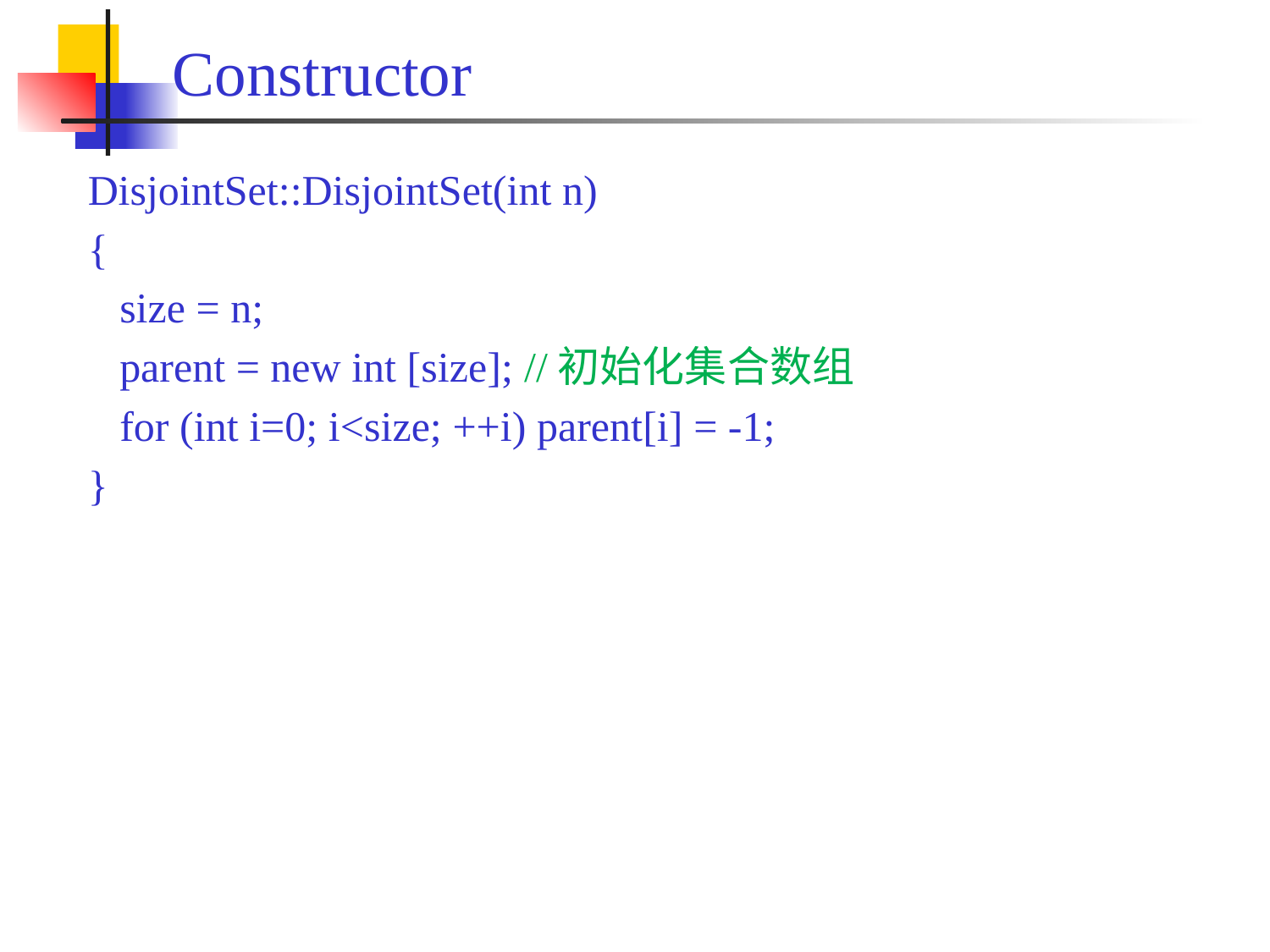

# Constructor
DisjointSet::DisjointSet(int n)
{
   size = n;
   parent = new int [size]; //初始化集合数组
   for (int i=0; i<size; ++i) parent[i] = -1;
}